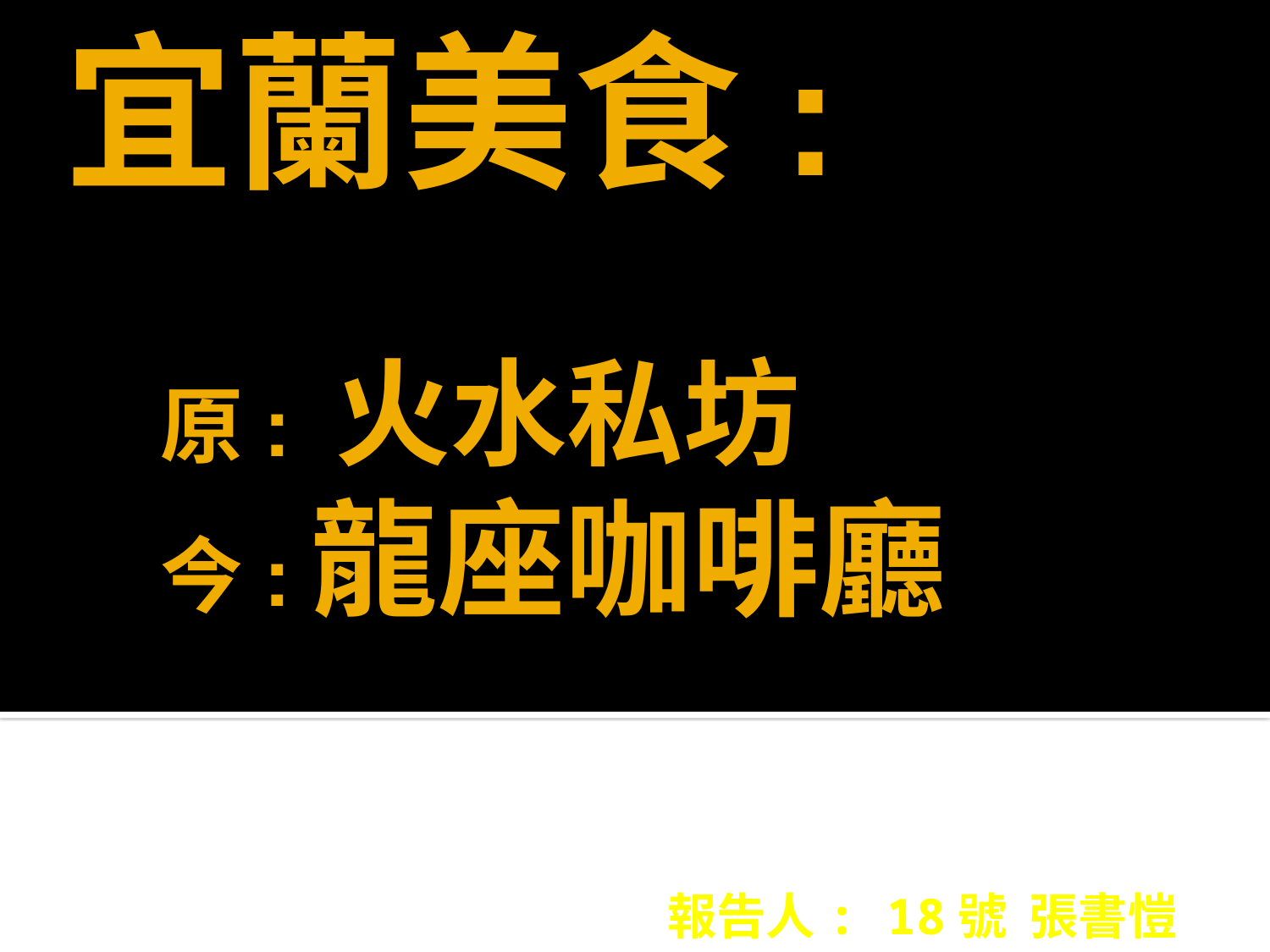

宜蘭美食:
# 原: 火水私坊 今:龍座咖啡廳
報告人: 18號  張書愷